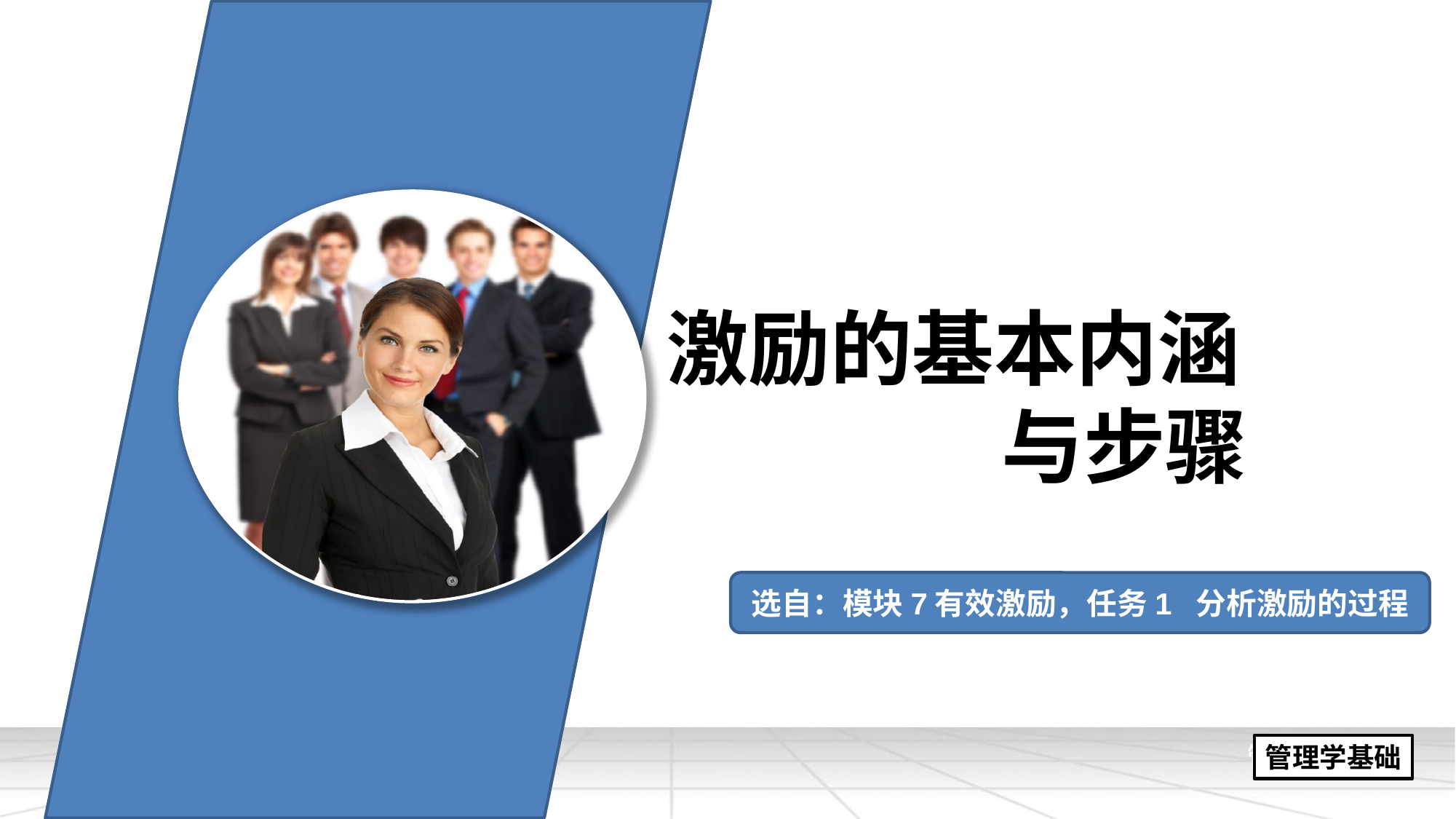

激励的基本内涵
                 与步骤
选自：模块7有效激励，任务1  分析激励的过程
管理学基础
管理学基础